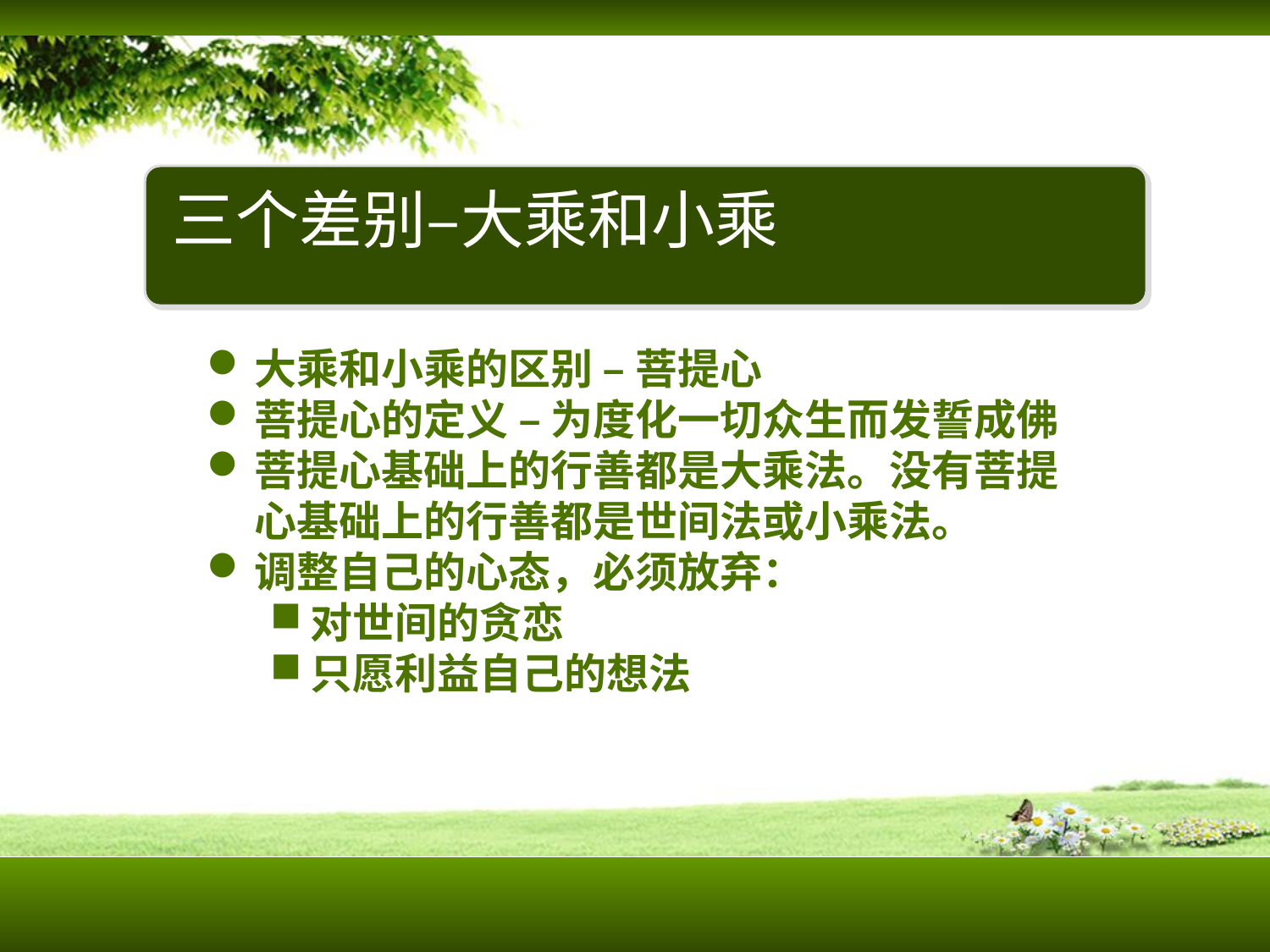

三个差别–大乘和小乘
大乘和小乘的区别 – 菩提心
菩提心的定义 – 为度化一切众生而发誓成佛
菩提心基础上的行善都是大乘法。没有菩提心基础上的行善都是世间法或小乘法。
调整自己的心态，必须放弃：
对世间的贪恋
只愿利益自己的想法